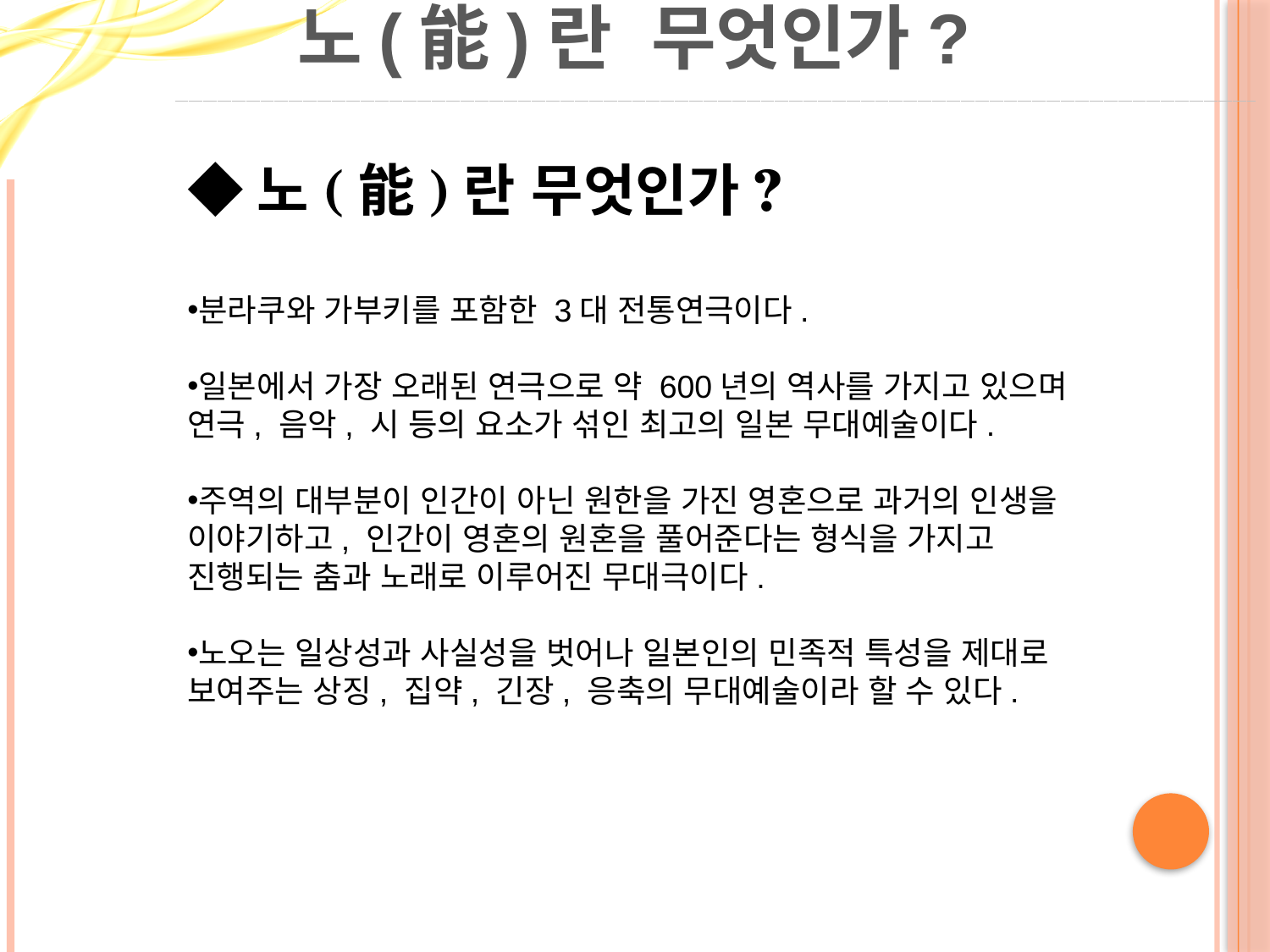

# 노(能)란  무엇인가?
◆노(能)란 무엇인가?

분라쿠와 가부키를 포함한 3대 전통연극이다.

일본에서 가장 오래된 연극으로 약 600년의 역사를 가지고 있으며 연극, 음악, 시 등의 요소가 섞인 최고의 일본 무대예술이다.

주역의 대부분이 인간이 아닌 원한을 가진 영혼으로 과거의 인생을 이야기하고, 인간이 영혼의 원혼을 풀어준다는 형식을 가지고 진행되는 춤과 노래로 이루어진 무대극이다.

노오는 일상성과 사실성을 벗어나 일본인의 민족적 특성을 제대로 보여주는 상징, 집약, 긴장, 응축의 무대예술이라 할 수 있다.